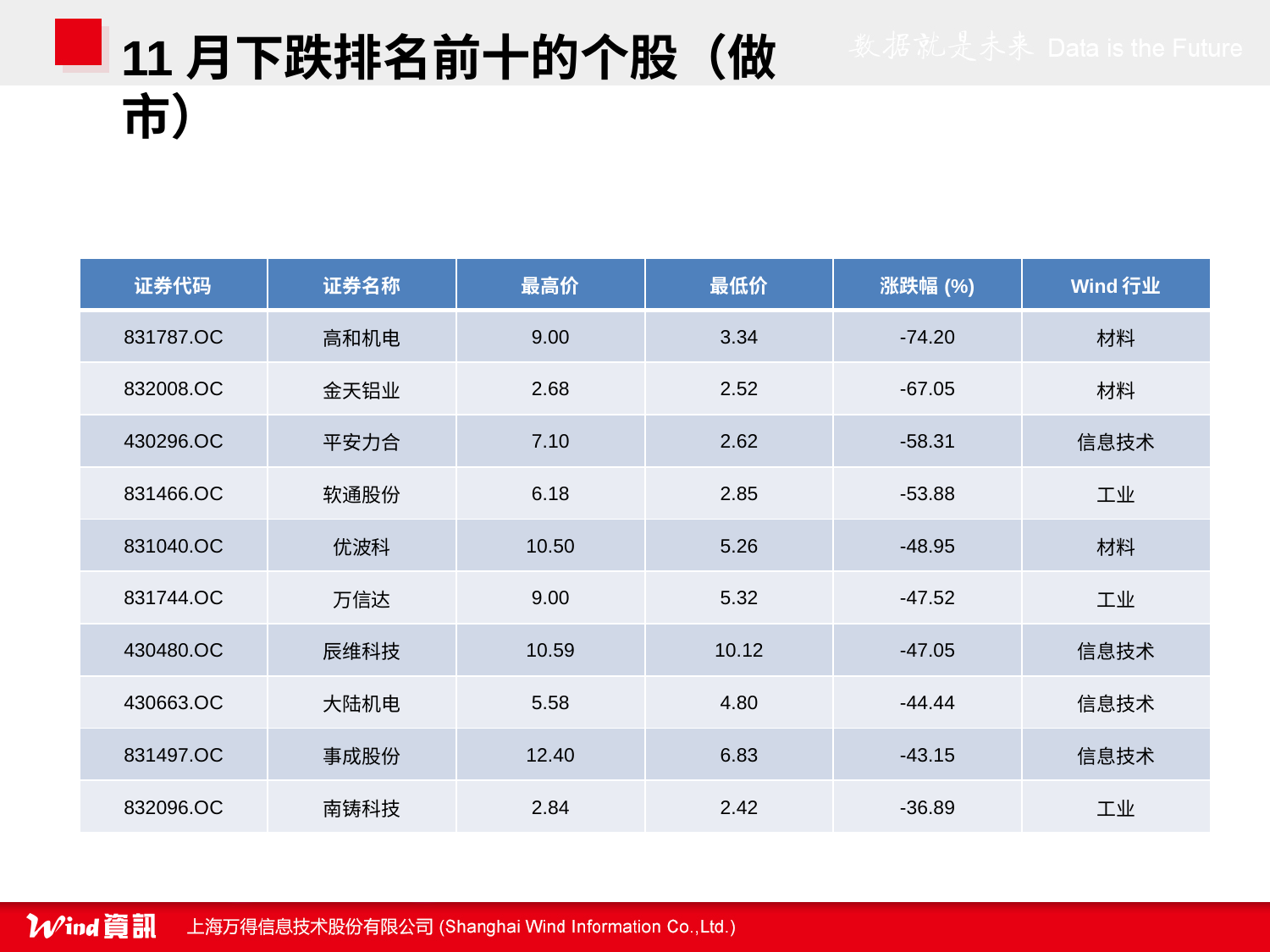

11月下跌排名前十的个股（做市）
| 证券代码 | 证券名称 | 最高价 | 最低价 | 涨跌幅(%) | Wind行业 |
| --- | --- | --- | --- | --- | --- |
| 831787.OC | 高和机电 | 9.00 | 3.34 | -74.20 | 材料 |
| 832008.OC | 金天铝业 | 2.68 | 2.52 | -67.05 | 材料 |
| 430296.OC | 平安力合 | 7.10 | 2.62 | -58.31 | 信息技术 |
| 831466.OC | 软通股份 | 6.18 | 2.85 | -53.88 | 工业 |
| 831040.OC | 优波科 | 10.50 | 5.26 | -48.95 | 材料 |
| 831744.OC | 万信达 | 9.00 | 5.32 | -47.52 | 工业 |
| 430480.OC | 辰维科技 | 10.59 | 10.12 | -47.05 | 信息技术 |
| 430663.OC | 大陆机电 | 5.58 | 4.80 | -44.44 | 信息技术 |
| 831497.OC | 事成股份 | 12.40 | 6.83 | -43.15 | 信息技术 |
| 832096.OC | 南铸科技 | 2.84 | 2.42 | -36.89 | 工业 |